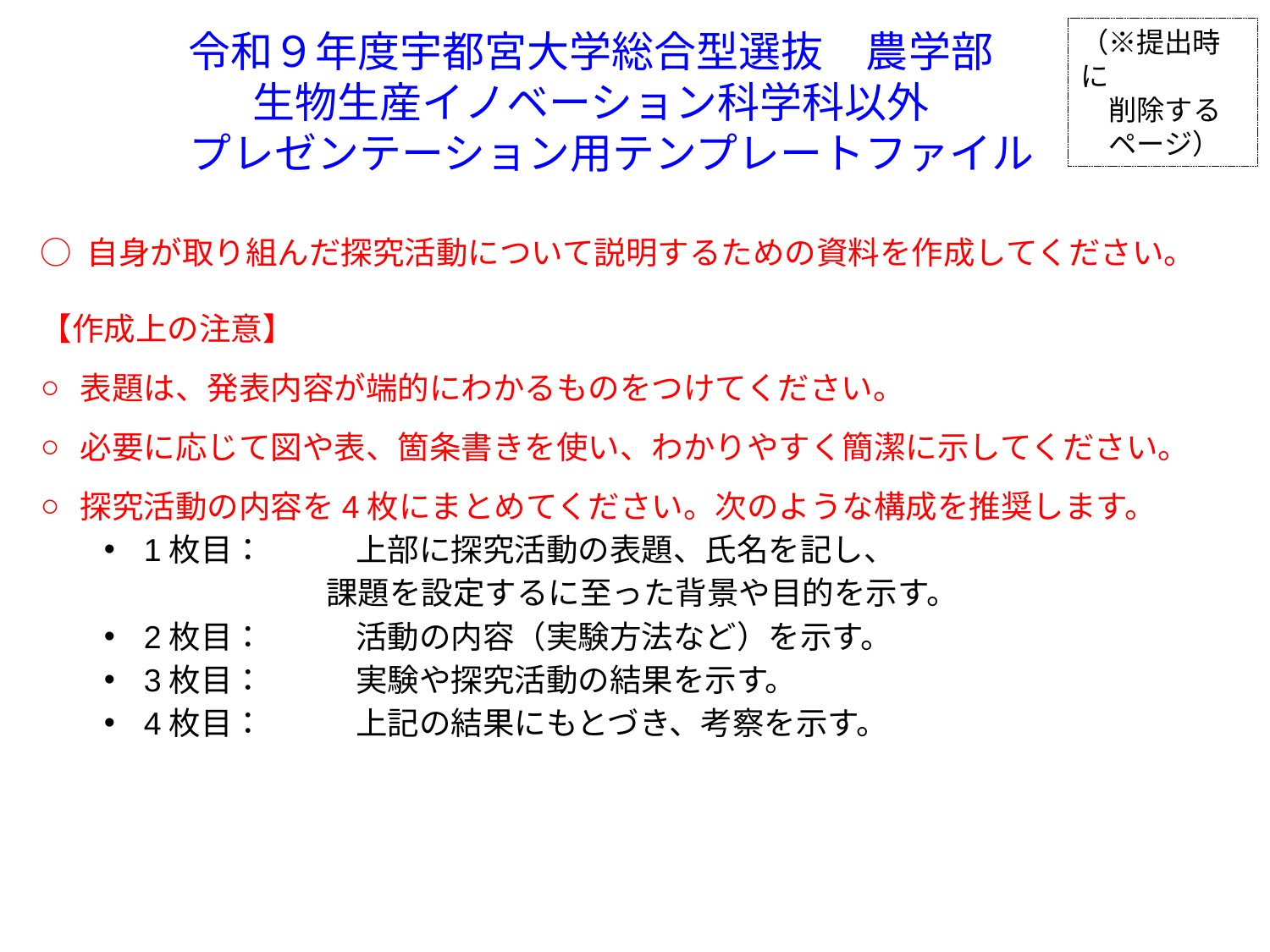

令和９年度宇都宮大学総合型選抜　農学部
生物生産イノベーション科学科以外
　プレゼンテーション用テンプレートファイル
（※提出時に
　削除する
　ページ）
○ 自身が取り組んだ探究活動について説明するための資料を作成してください。

【作成上の注意】
表題は、発表内容が端的にわかるものをつけてください。
必要に応じて図や表、箇条書きを使い、わかりやすく簡潔に示してください。
探究活動の内容を4枚にまとめてください。次のような構成を推奨します。
1枚目：	上部に探究活動の表題、氏名を記し、
　　　　　　　課題を設定するに至った背景や目的を示す。
2枚目：	活動の内容（実験方法など）を示す。
3枚目：	実験や探究活動の結果を示す。
4枚目：	上記の結果にもとづき、考察を示す。